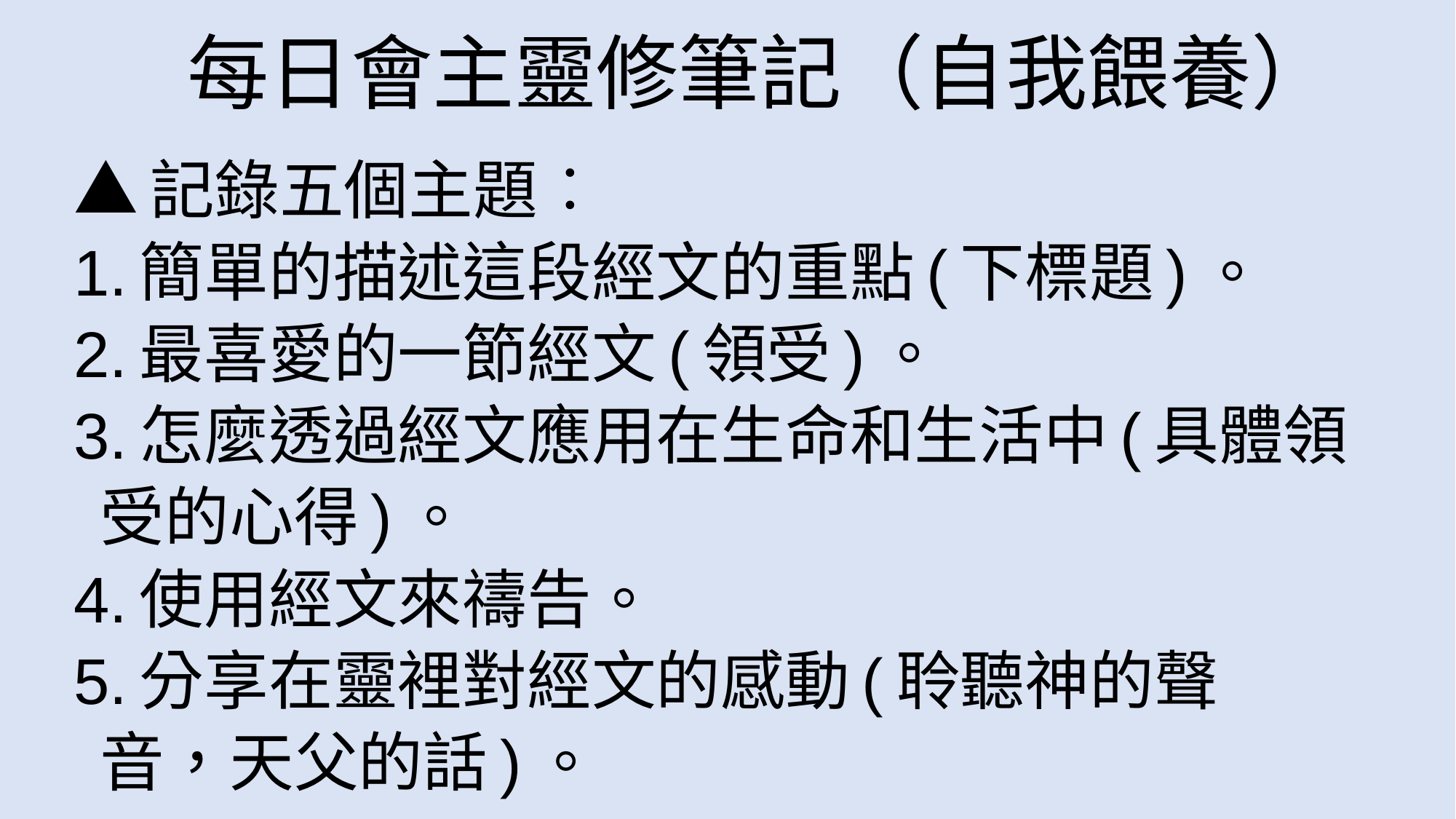

# 每日會主靈修筆記（自我餵養）
▲記錄五個主題︰
1.簡單的描述這段經文的重點(下標題)。
2.最喜愛的一節經文(領受)。
3.怎麼透過經文應用在生命和生活中(具體領
 受的心得)。
4.使用經文來禱告。
5.分享在靈裡對經文的感動(聆聽神的聲
 音，天父的話)。